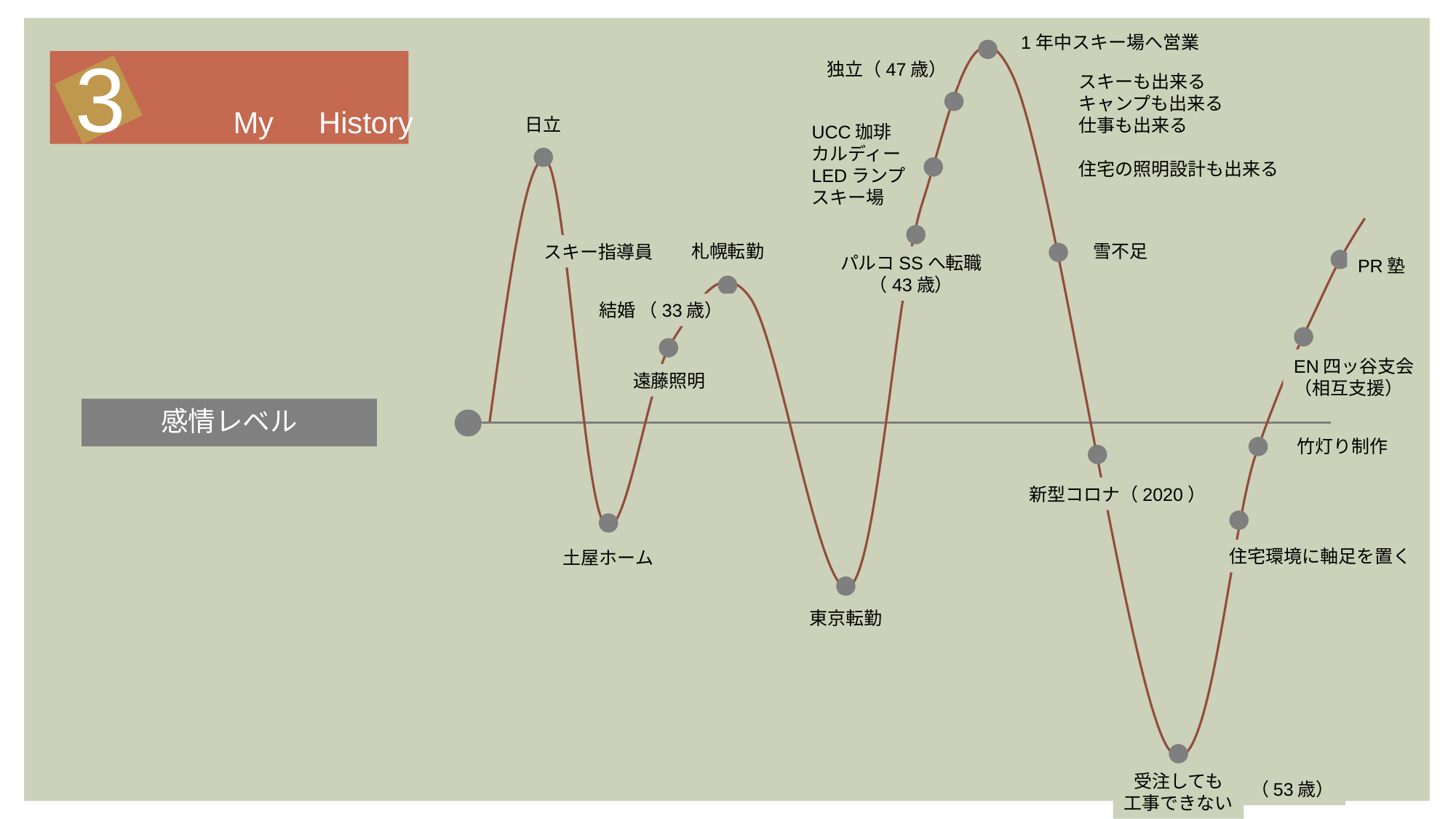

1年中スキー場へ営業
3

独立（47歳）
スキーも出来る
キャンプも出来る
仕事も出来る

住宅の照明設計も出来る

My　History
日立
UCC珈琲
カルディー
LEDランプ
スキー場

札幌転勤
雪不足
スキー指導員

パルコSSへ転職
（43歳）
PR塾

結婚 （33歳）

EN四ッ谷支会
（相互支援）
遠藤照明

感情レベル

竹灯り制作

新型コロナ（2020）

住宅環境に軸足を置く
土屋ホーム

東京転勤

受注しても
工事できない
（53歳）